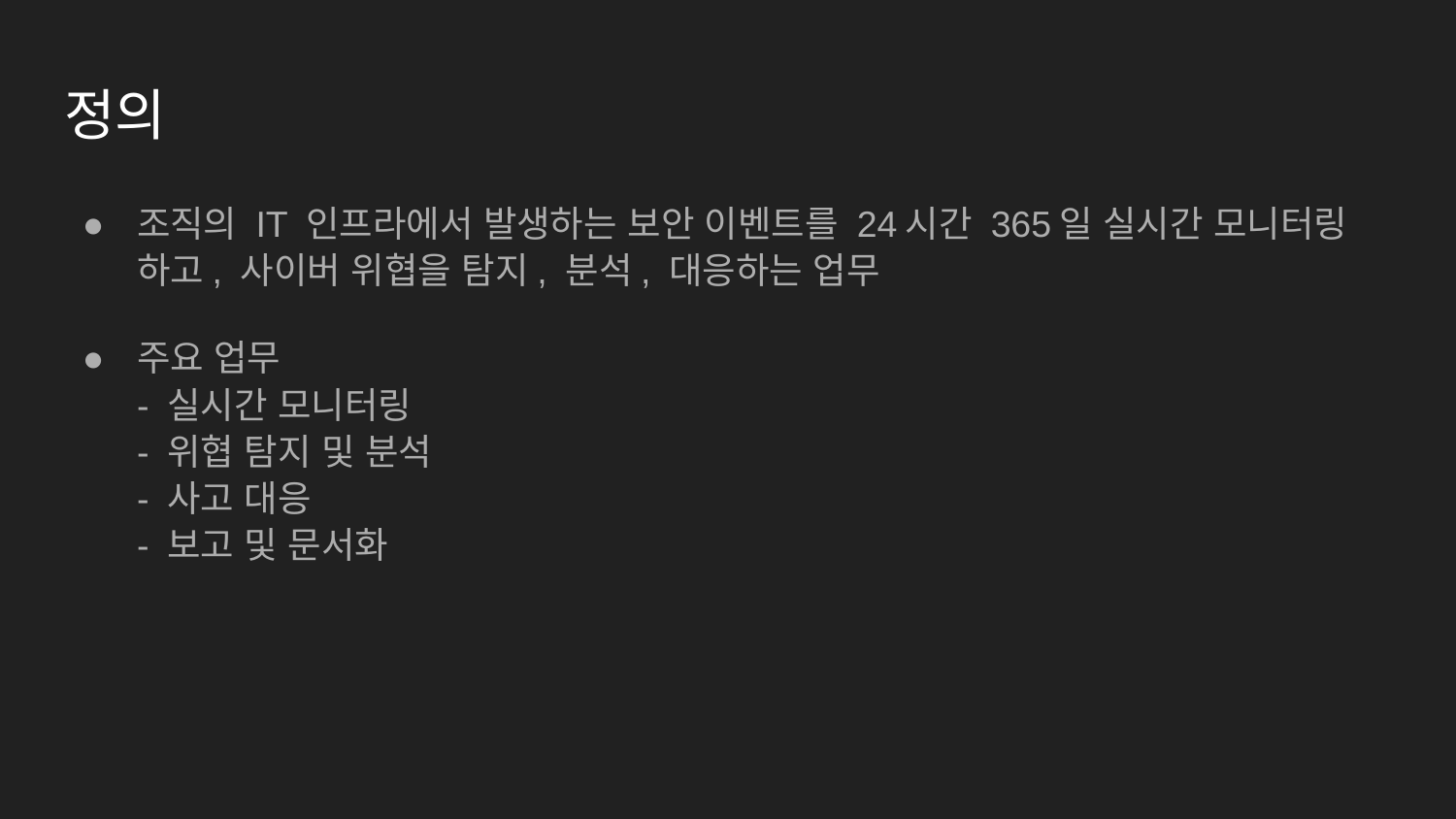

# 정의
조직의 IT 인프라에서 발생하는 보안 이벤트를 24시간 365일 실시간 모니터링 하고, 사이버 위협을 탐지, 분석, 대응하는 업무
주요 업무
- 실시간 모니터링
- 위협 탐지 및 분석
- 사고 대응
- 보고 및 문서화